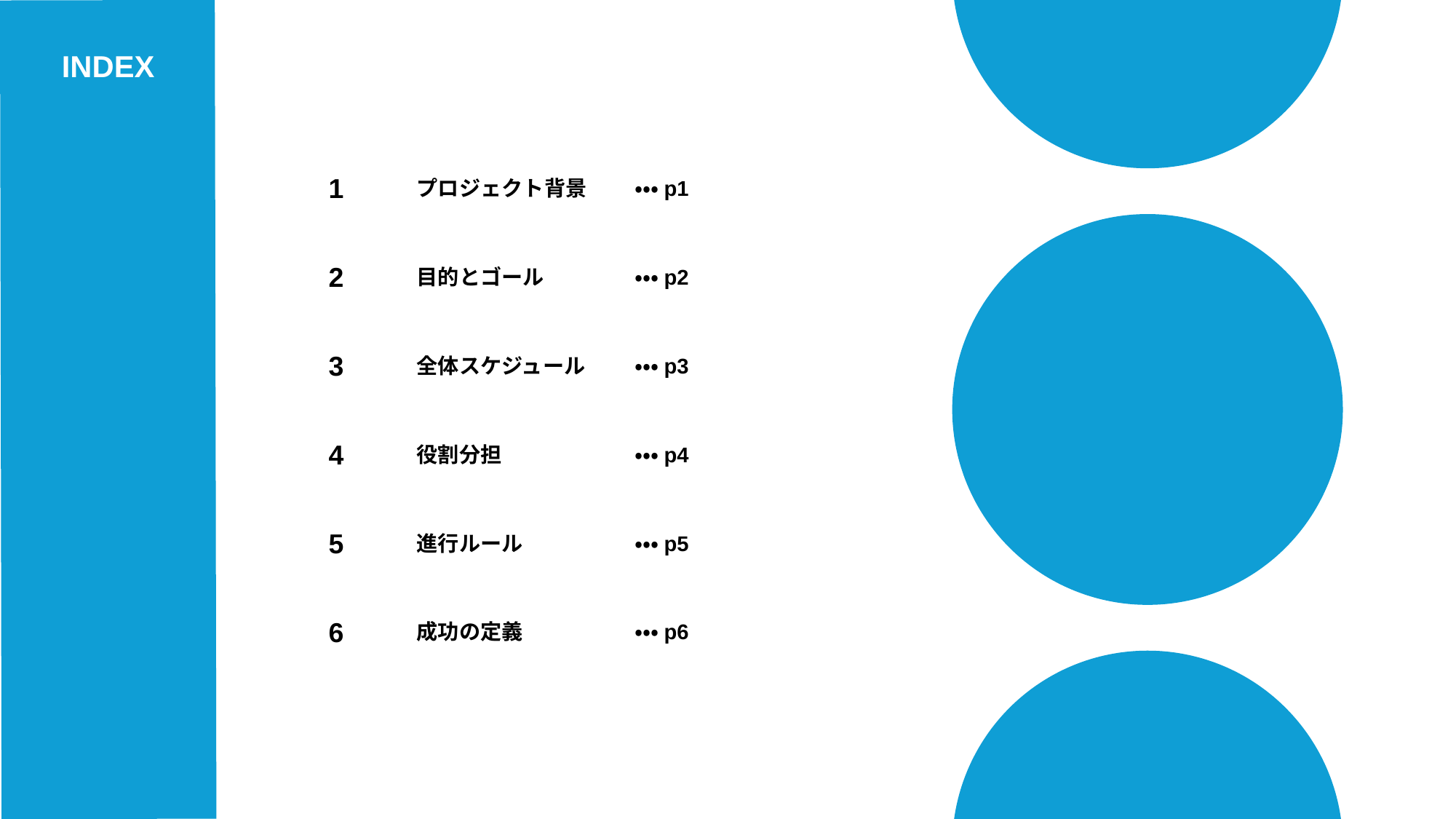

INDEX
1
プロジェクト背景	・・・p1
2
目的とゴール	・・・p2
3
全体スケジュール	・・・p3
4
役割分担		・・・p4
5
進行ルール		・・・p5
6
成功の定義		・・・p6